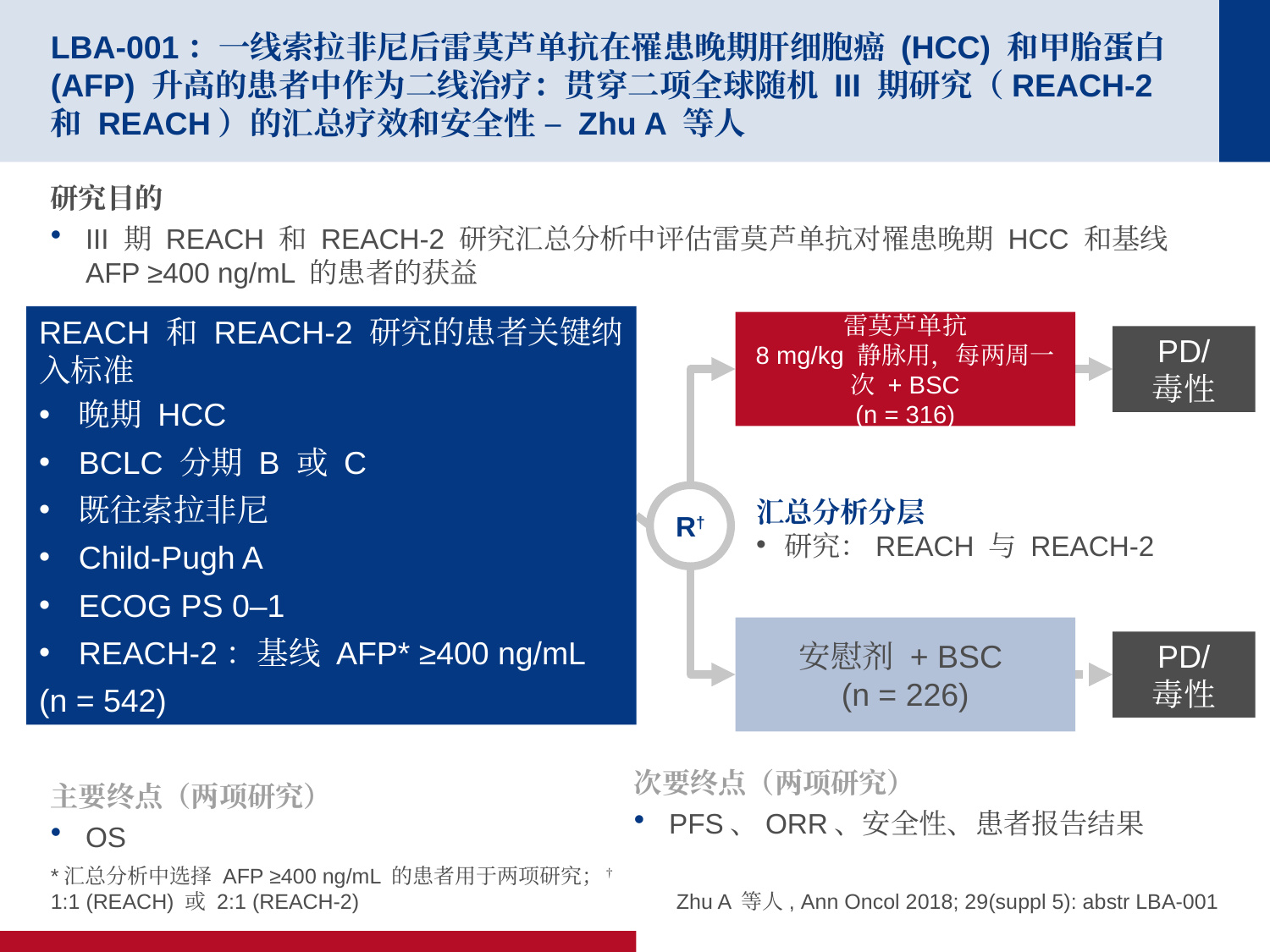

# LBA-001：一线索拉非尼后雷莫芦单抗在罹患晚期肝细胞癌 (HCC) 和甲胎蛋白 (AFP) 升高的患者中作为二线治疗：贯穿二项全球随机 III 期研究（REACH-2 和 REACH）的汇总疗效和安全性 – Zhu A 等人
研究目的
III 期 REACH 和 REACH-2 研究汇总分析中评估雷莫芦单抗对罹患晚期 HCC 和基线 AFP ≥400 ng/mL 的患者的获益
REACH 和 REACH-2 研究的患者关键纳入标准
晚期 HCC
BCLC 分期 B 或 C
既往索拉非尼
Child-Pugh A
ECOG PS 0–1
REACH-2：基线 AFP* ≥400 ng/mL
(n = 542)
雷莫芦单抗
8 mg/kg 静脉用，每两周一次 + BSC
(n = 316)
PD/
毒性
R†
汇总分析分层
研究：REACH 与 REACH-2
安慰剂 + BSC
(n = 226)
PD/
毒性
次要终点（两项研究）
PFS、ORR、安全性、患者报告结果
主要终点（两项研究）
OS

*汇总分析中选择 AFP ≥400 ng/mL 的患者用于两项研究；†1:1 (REACH) 或 2:1 (REACH-2)
Zhu A 等人, Ann Oncol 2018; 29(suppl 5): abstr LBA-001